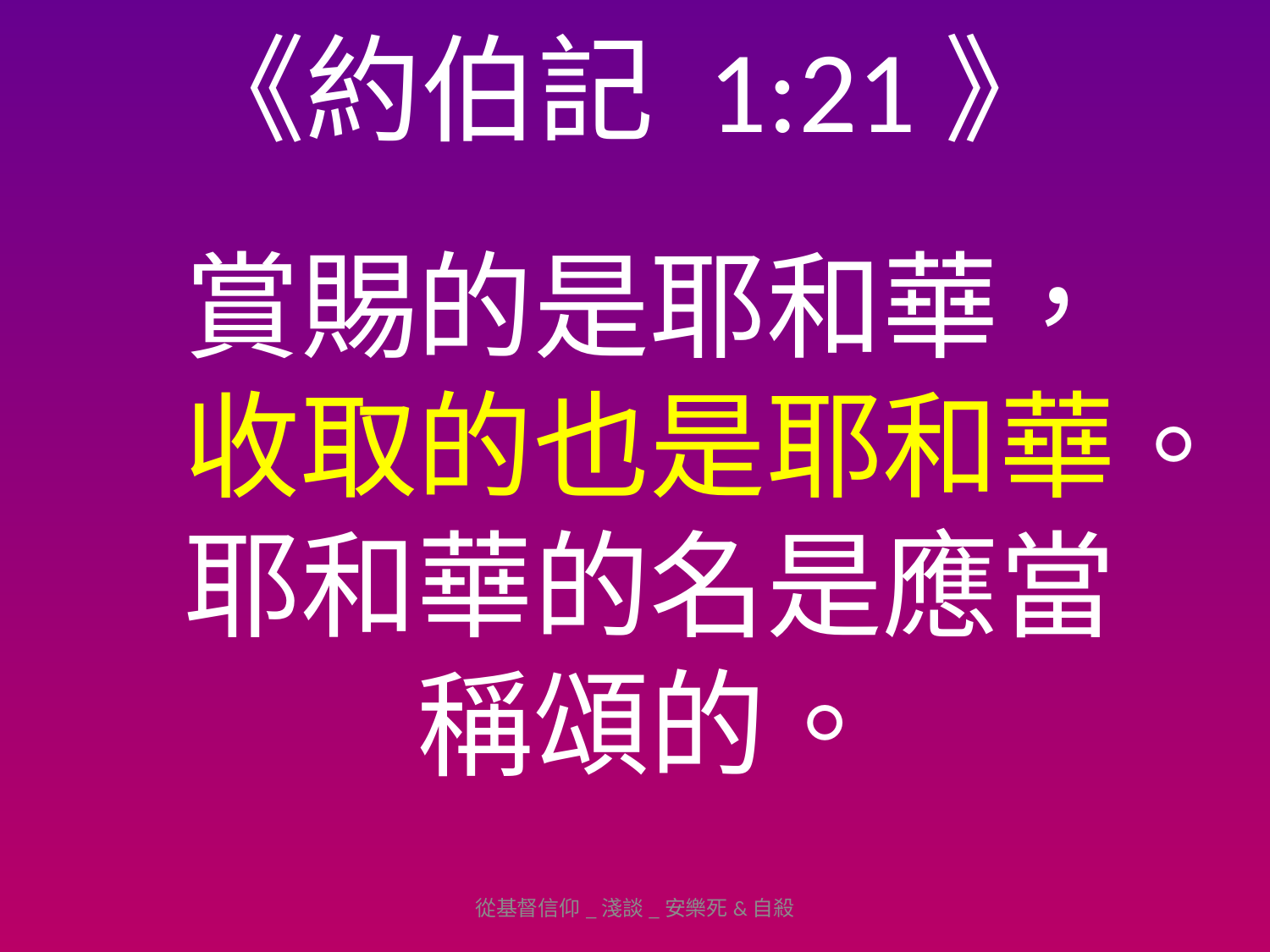

# 《約伯記 1:21》
賞賜的是耶和華，收取的也是耶和華。耶和華的名是應當稱頌的。
從基督信仰_淺談_安樂死&自殺